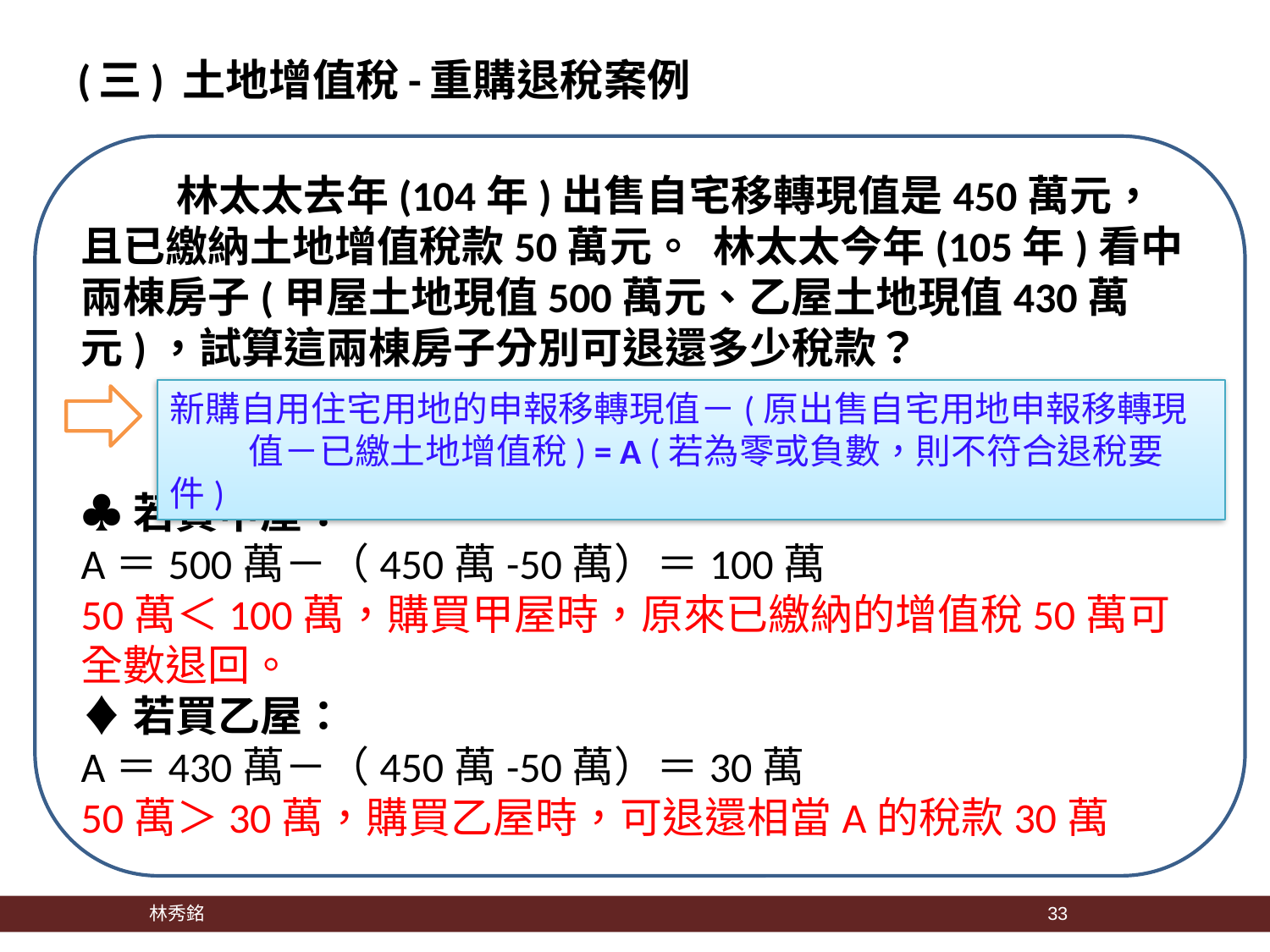

(三) 土地增值稅-重購退稅案例

         林太太去年(104年)出售自宅移轉現值是450萬元，且已繳納土地增值稅款50萬元。  林太太今年(105年)看中兩棟房子(甲屋土地現值500萬元、乙屋土地現值430萬元)，試算這兩棟房子分別可退還多少稅款？

♣若買甲屋：
A＝500萬－（450萬-50萬）＝100萬
50萬＜100萬，購買甲屋時，原來已繳納的增值稅50萬可全數退回。
♦若買乙屋：
A＝430萬－（450萬-50萬）＝30萬
50萬＞30萬，購買乙屋時，可退還相當A的稅款30萬

王太太去年出售自宅移轉現值是450萬元，且已繳納土地增值稅款50萬元。王太太今年看中兩棟房子（甲屋土地現值500萬元、乙屋土地現值430萬元），我們來算一算，這兩棟房子分別可退還多少稅款？
甲屋：A＝500萬－（450萬-50萬）＝100萬
50萬＜100萬，購買甲屋時，原來已繳納的增值稅50萬可全數退回。
乙屋：A＝430萬－（450萬-50萬）＝30萬
50萬＞30萬，購買乙屋時，可退還相當A的稅款30萬
新購自用住宅用地的申報移轉現值－(原出售自宅用地申報移轉現
         值－已繳土地增值稅) = A (若為零或負數，則不符合退稅要件)

                                 林秀銘
33